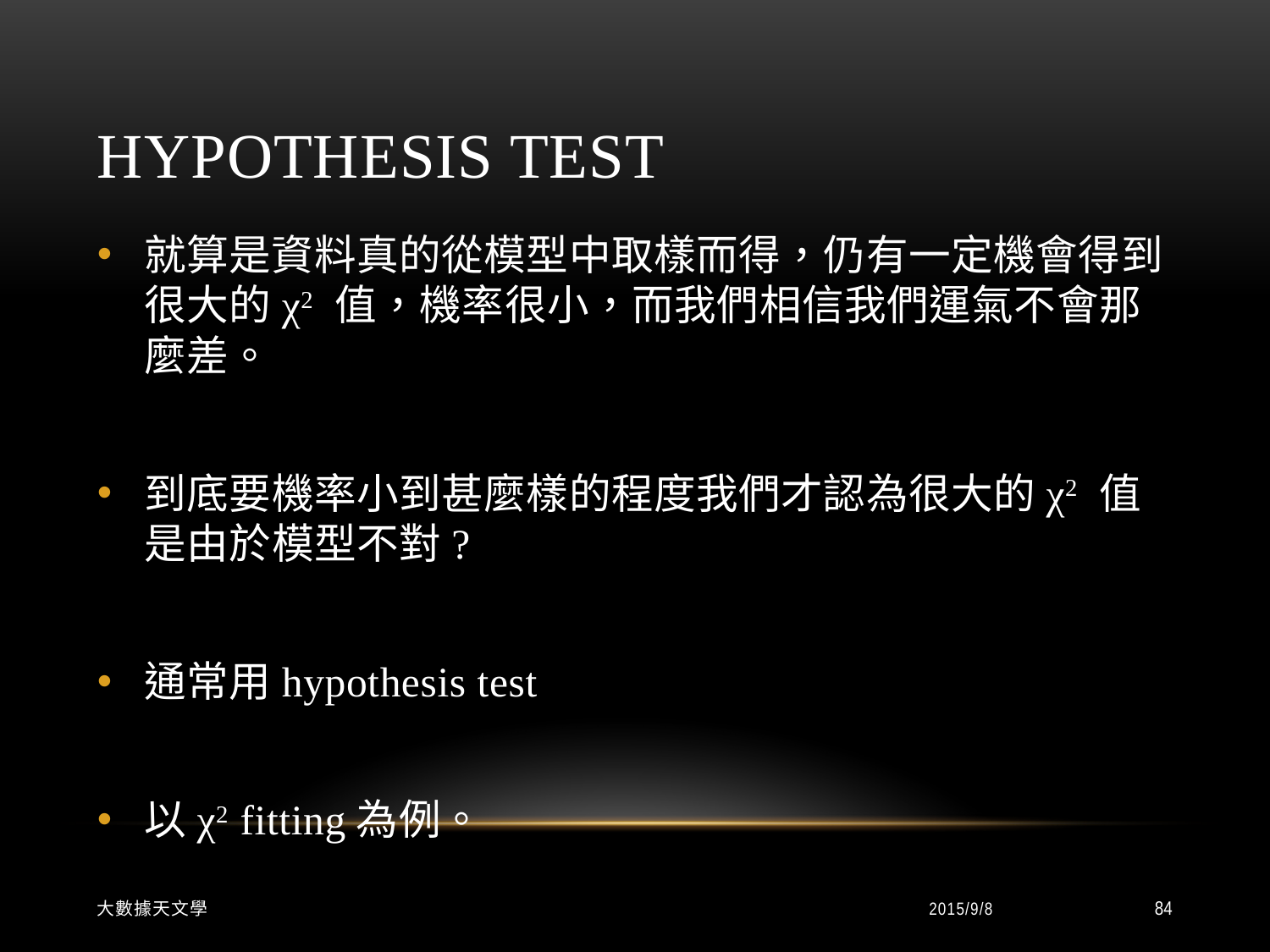

# Hypothesis test
就算是資料真的從模型中取樣而得，仍有一定機會得到很大的χ2 值，機率很小，而我們相信我們運氣不會那麼差。

到底要機率小到甚麼樣的程度我們才認為很大的χ2 值是由於模型不對?

通常用hypothesis test

以χ2 fitting為例。

大數據天文學
2015/9/8
84